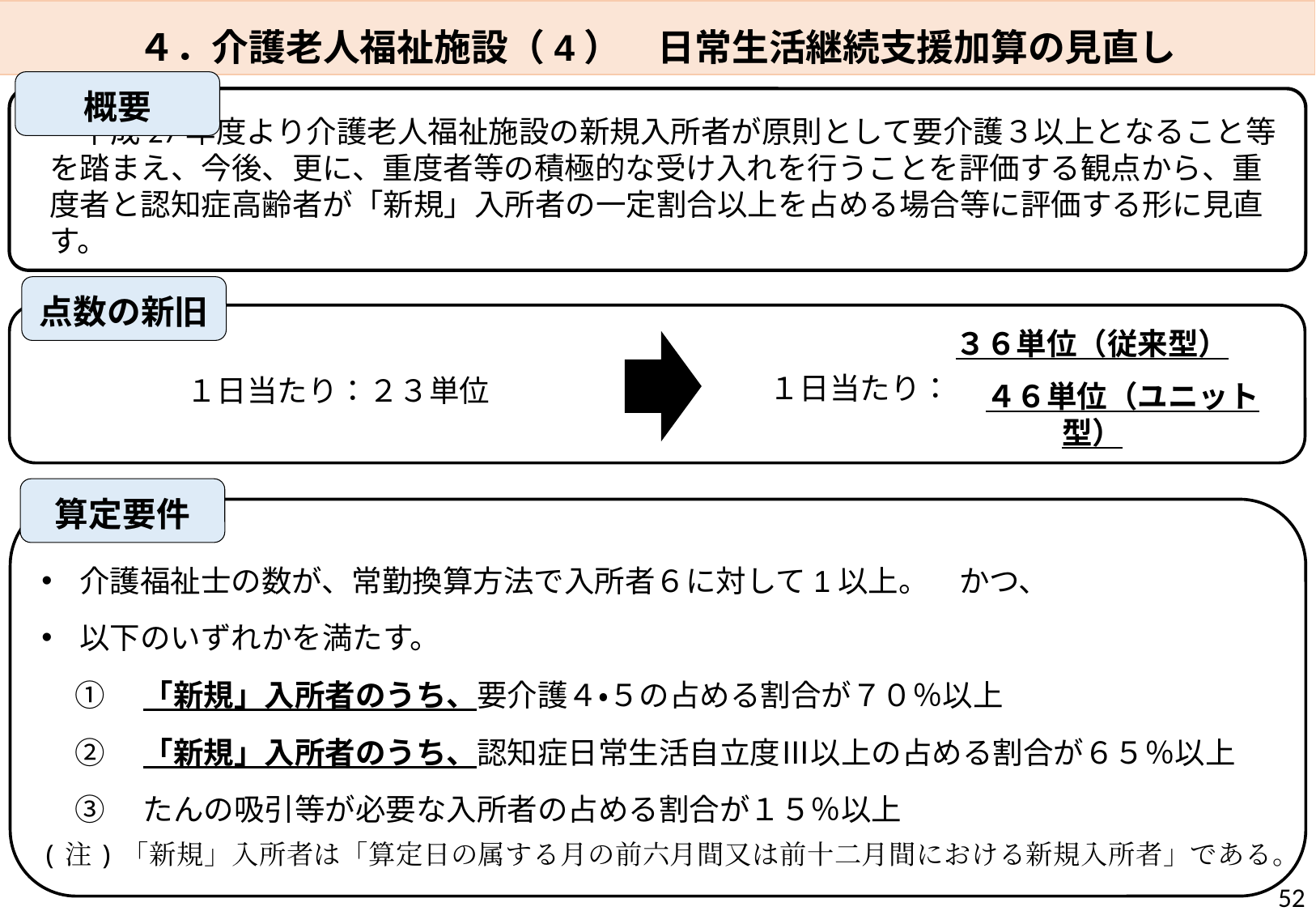

４．介護老人福祉施設（4）　日常生活継続支援加算の見直し
概要
　平成27年度より介護老人福祉施設の新規入所者が原則として要介護３以上となること等を踏まえ、今後、更に、重度者等の積極的な受け入れを行うことを評価する観点から、重度者と認知症高齢者が「新規」入所者の一定割合以上を占める場合等に評価する形に見直す。
点数の新旧

３６単位（従来型）

　　４６単位（ユニット型）
１日当たり：２３単位

１日当たり：
算定要件

介護福祉士の数が、常勤換算方法で入所者６に対して1以上。　かつ、
以下のいずれかを満たす。
①　「新規」入所者のうち、要介護４・５の占める割合が７０％以上
②　「新規」入所者のうち、認知症日常生活自立度Ⅲ以上の占める割合が６５％以上
③　たんの吸引等が必要な入所者の占める割合が１５％以上
(注)「新規」入所者は「算定日の属する月の前六月間又は前十二月間における新規入所者」である。
52